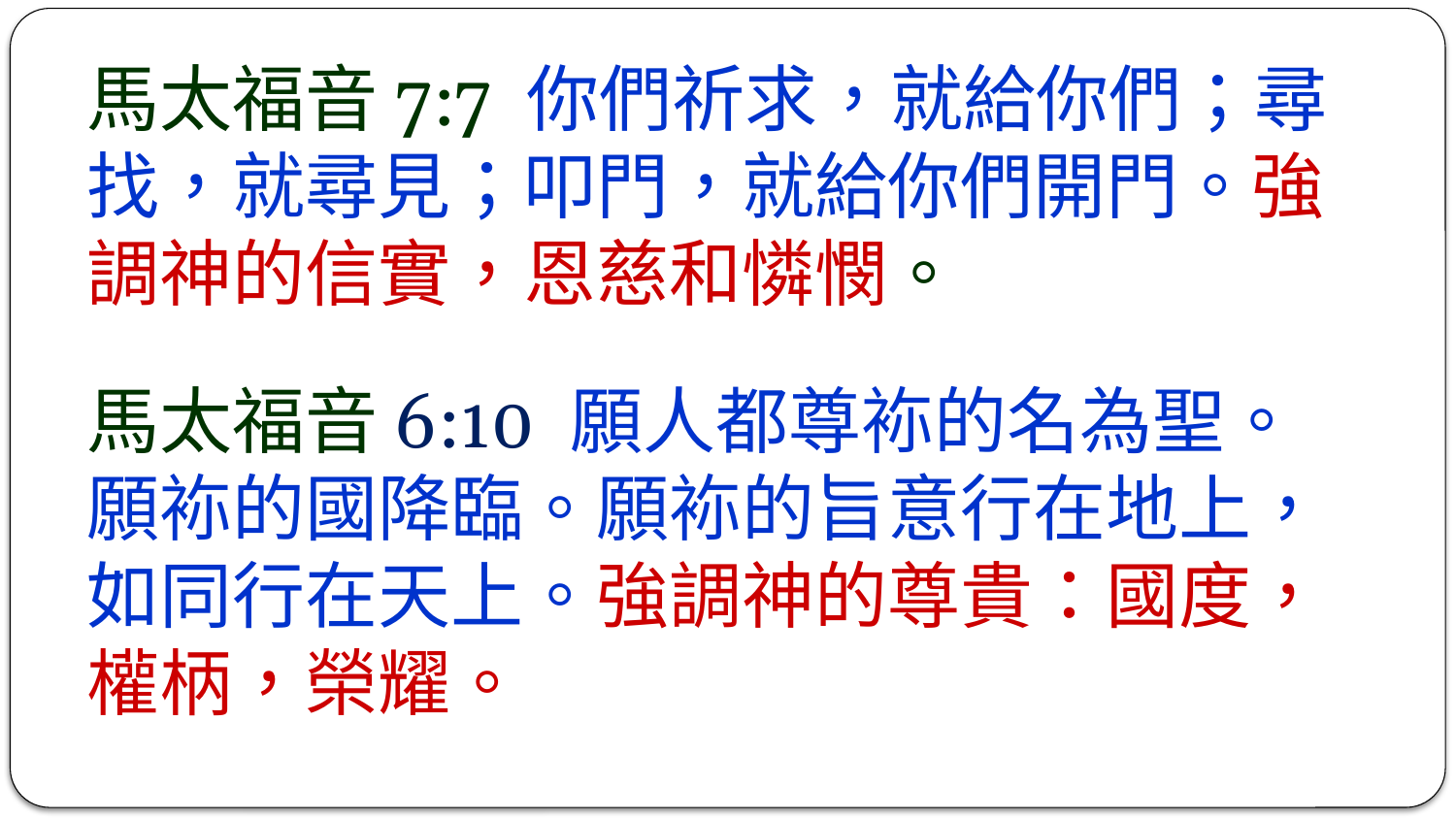

馬太福音7:7 你們祈求，就給你們；尋找，就尋見；叩門，就給你們開門。強調神的信實，恩慈和憐憫。
馬太福音6:10 願人都尊袮的名為聖。願袮的國降臨。願袮的旨意行在地上，如同行在天上。強調神的尊貴：國度，權柄，榮耀。